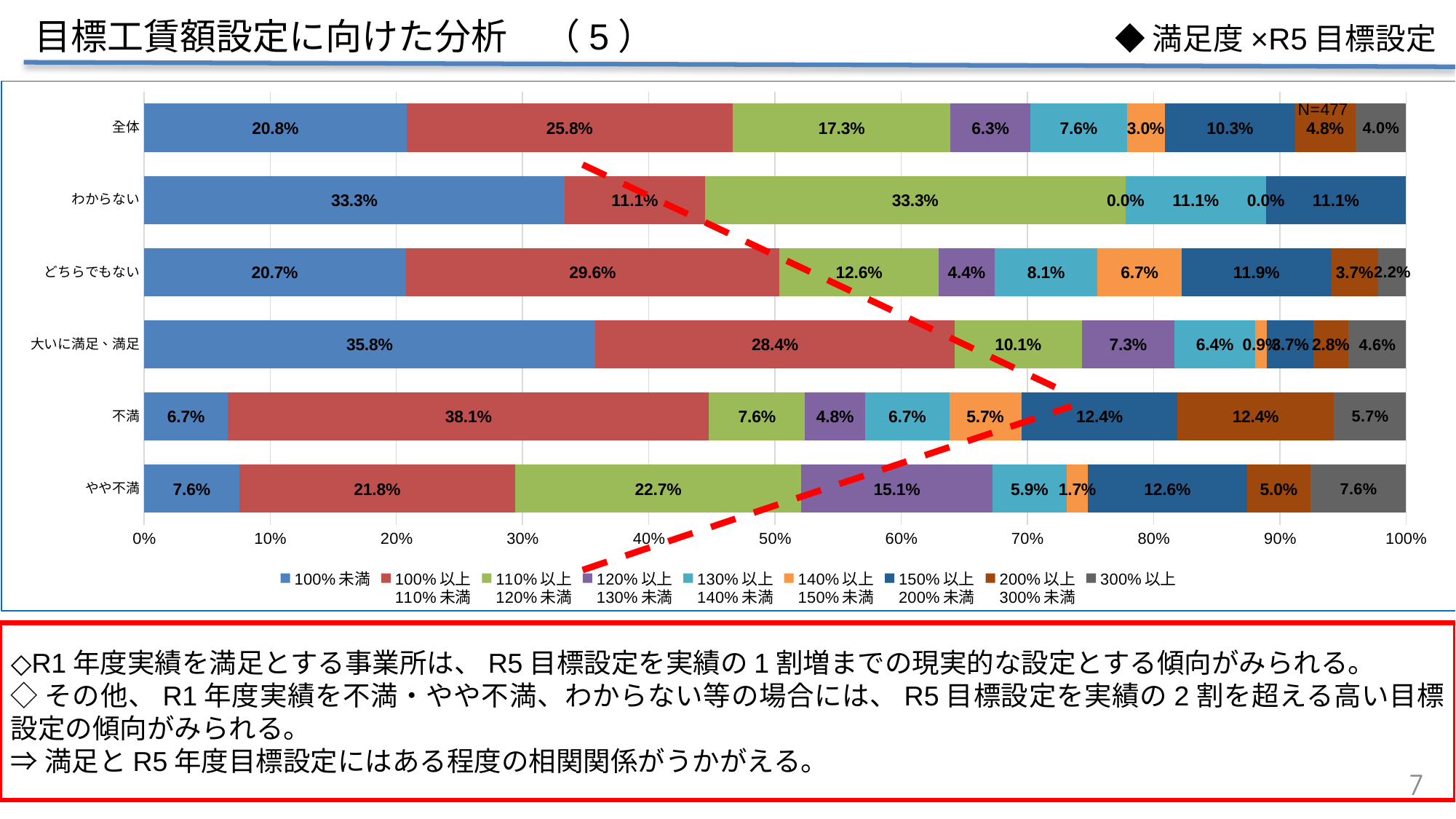

◆満足度×R5目標設定
目標工賃額設定に向けた分析　（5）

### Chart

| Category | 100%未満 | 100%以上
110%未満 | 110%以上
120%未満 | 120%以上
130%未満 | 130%以上
140%未満 | 140%以上
150%未満 | 150%以上
200%未満 | 200%以上
300%未満 | 300%以上 |
|---|---|---|---|---|---|---|---|---|---|
| やや不満 | 0.07563025210084033 | 0.2184873949579832 | 0.226890756302521 | 0.15126050420168066 | 0.058823529411764705 | 0.01680672268907563 | 0.12605042016806722 | 0.05042016806722689 | 0.07563025210084033 |
| 不満 | 0.06666666666666667 | 0.38095238095238093 | 0.0761904761904762 | 0.047619047619047616 | 0.06666666666666667 | 0.05714285714285714 | 0.12380952380952381 | 0.12380952380952381 | 0.05714285714285714 |
| 大いに満足、満足 | 0.3577981651376147 | 0.28440366972477066 | 0.10091743119266056 | 0.07339449541284404 | 0.06422018348623854 | 0.009174311926605505 | 0.03669724770642202 | 0.027522935779816515 | 0.045871559633027525 |
| どちらでもない | 0.2074074074074074 | 0.2962962962962963 | 0.1259259259259259 | 0.044444444444444446 | 0.08148148148148149 | 0.06666666666666667 | 0.11851851851851852 | 0.037037037037037035 | 0.022222222222222223 |
| わからない | 0.3333333333333333 | 0.1111111111111111 | 0.3333333333333333 | 0.0 | 0.1111111111111111 | 0.0 | 0.1111111111111111 | 0.0 | 0.0 |
| 全体 | 0.20816716492917248 | 0.2582501706085084 | 0.17265158458898341 | 0.06334369833560335 | 0.0764605944314525 | 0.02995811168504099 | 0.10323736426272853 | 0.04775793293872085 | 0.040173378219789446 |
◇R1年度実績を満足とする事業所は、R5目標設定を実績の1割増までの現実的な設定とする傾向がみられる。
◇その他、R1年度実績を不満・やや不満、わからない等の場合には、R5目標設定を実績の2割を超える高い目標設定の傾向がみられる。
⇒満足とR5年度目標設定にはある程度の相関関係がうかがえる。
7